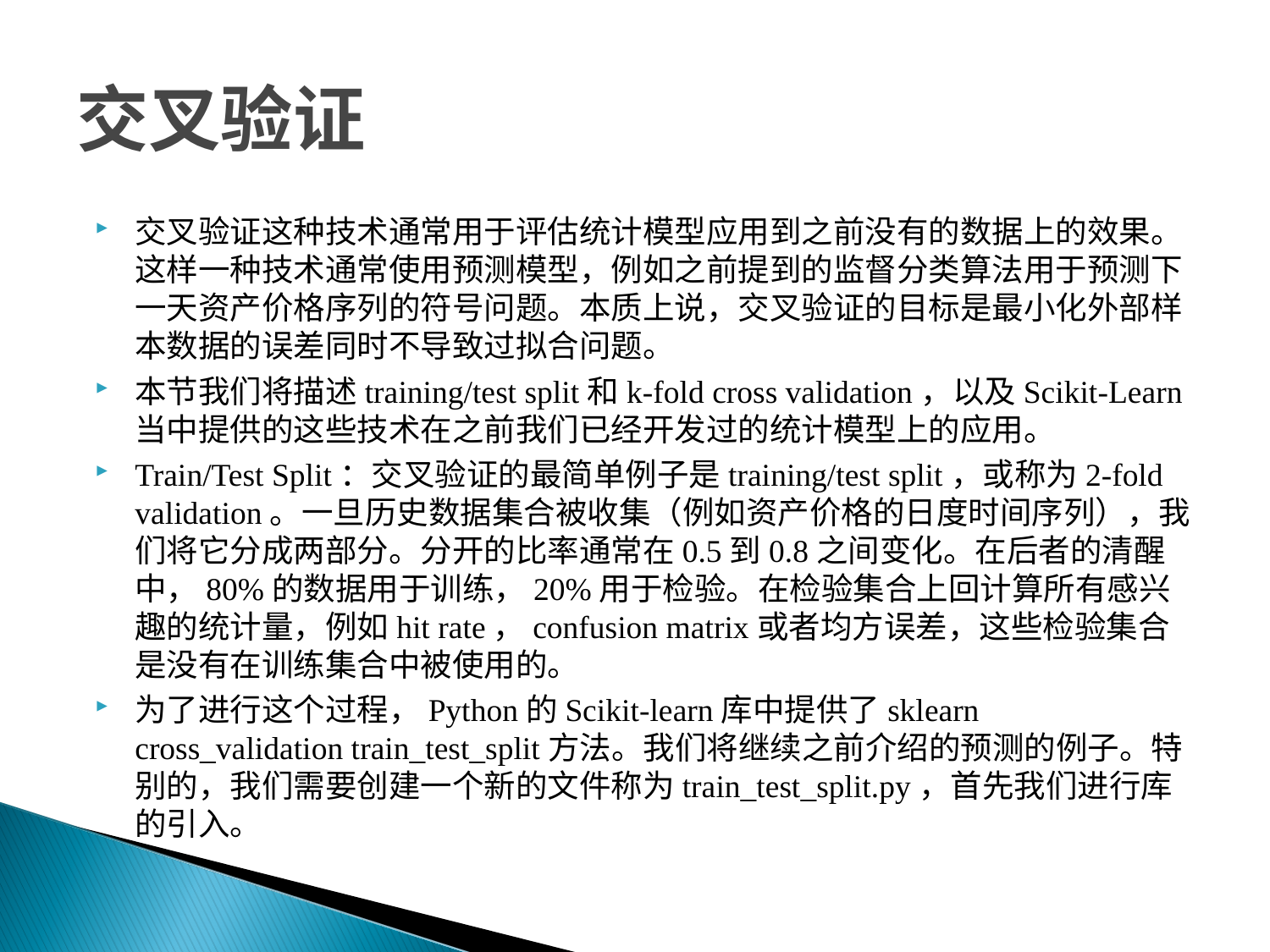

# 交叉验证
交叉验证这种技术通常用于评估统计模型应用到之前没有的数据上的效果。这样一种技术通常使用预测模型，例如之前提到的监督分类算法用于预测下一天资产价格序列的符号问题。本质上说，交叉验证的目标是最小化外部样本数据的误差同时不导致过拟合问题。
本节我们将描述training/test split和k-fold cross validation，以及Scikit-Learn当中提供的这些技术在之前我们已经开发过的统计模型上的应用。
Train/Test Split：交叉验证的最简单例子是training/test split，或称为2-fold validation。一旦历史数据集合被收集（例如资产价格的日度时间序列），我们将它分成两部分。分开的比率通常在0.5到0.8之间变化。在后者的清醒中，80%的数据用于训练，20%用于检验。在检验集合上回计算所有感兴趣的统计量，例如hit rate，confusion matrix或者均方误差，这些检验集合是没有在训练集合中被使用的。
为了进行这个过程，Python的Scikit-learn库中提供了sklearn cross_validation train_test_split方法。我们将继续之前介绍的预测的例子。特别的，我们需要创建一个新的文件称为train_test_split.py，首先我们进行库的引入。